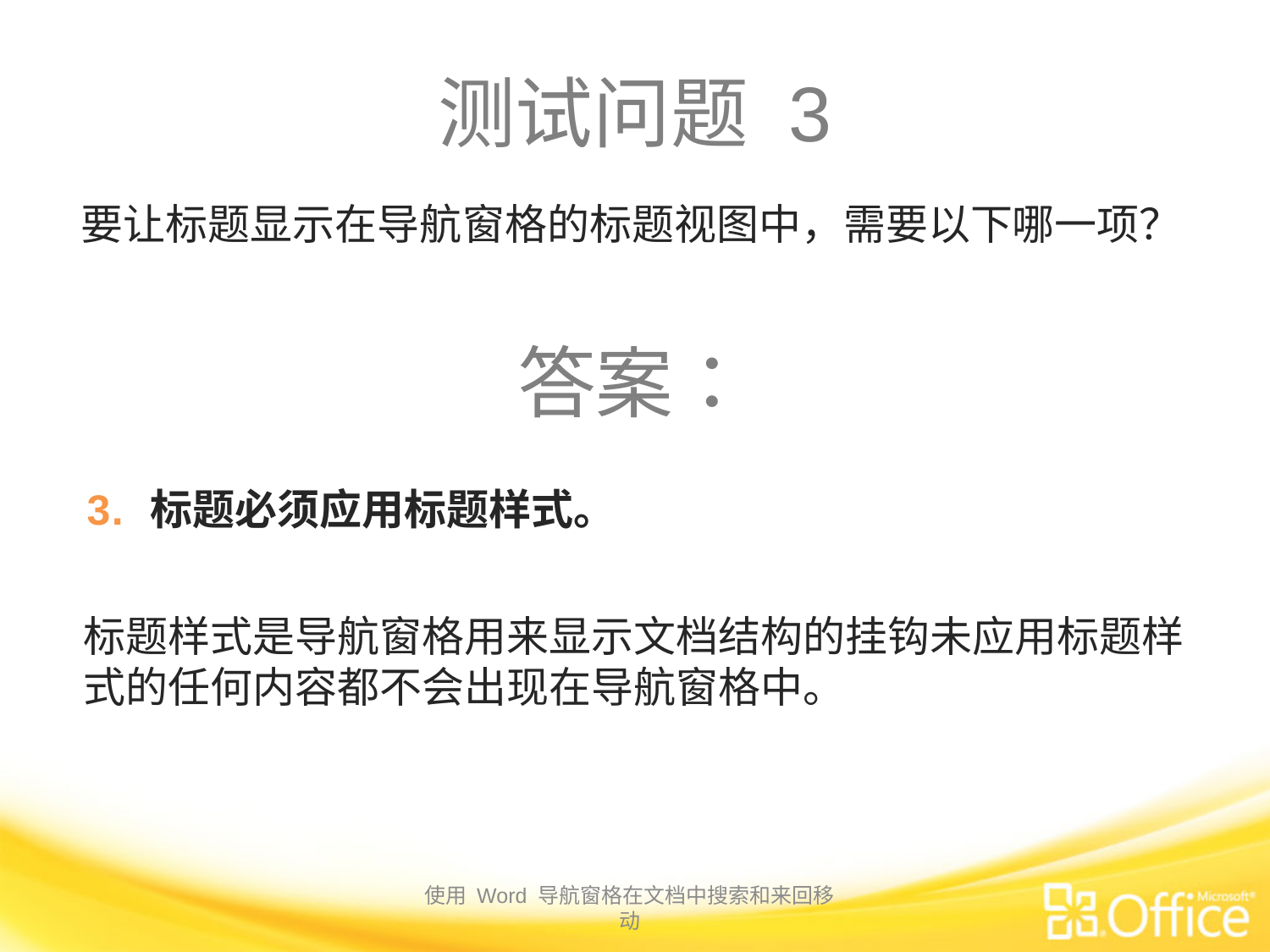

# 测试问题 3
要让标题显示在导航窗格的标题视图中，需要以下哪一项？
答案：
标题必须应用标题样式。
标题样式是导航窗格用来显示文档结构的挂钩未应用标题样式的任何内容都不会出现在导航窗格中。
使用 Word 导航窗格在文档中搜索和来回移动